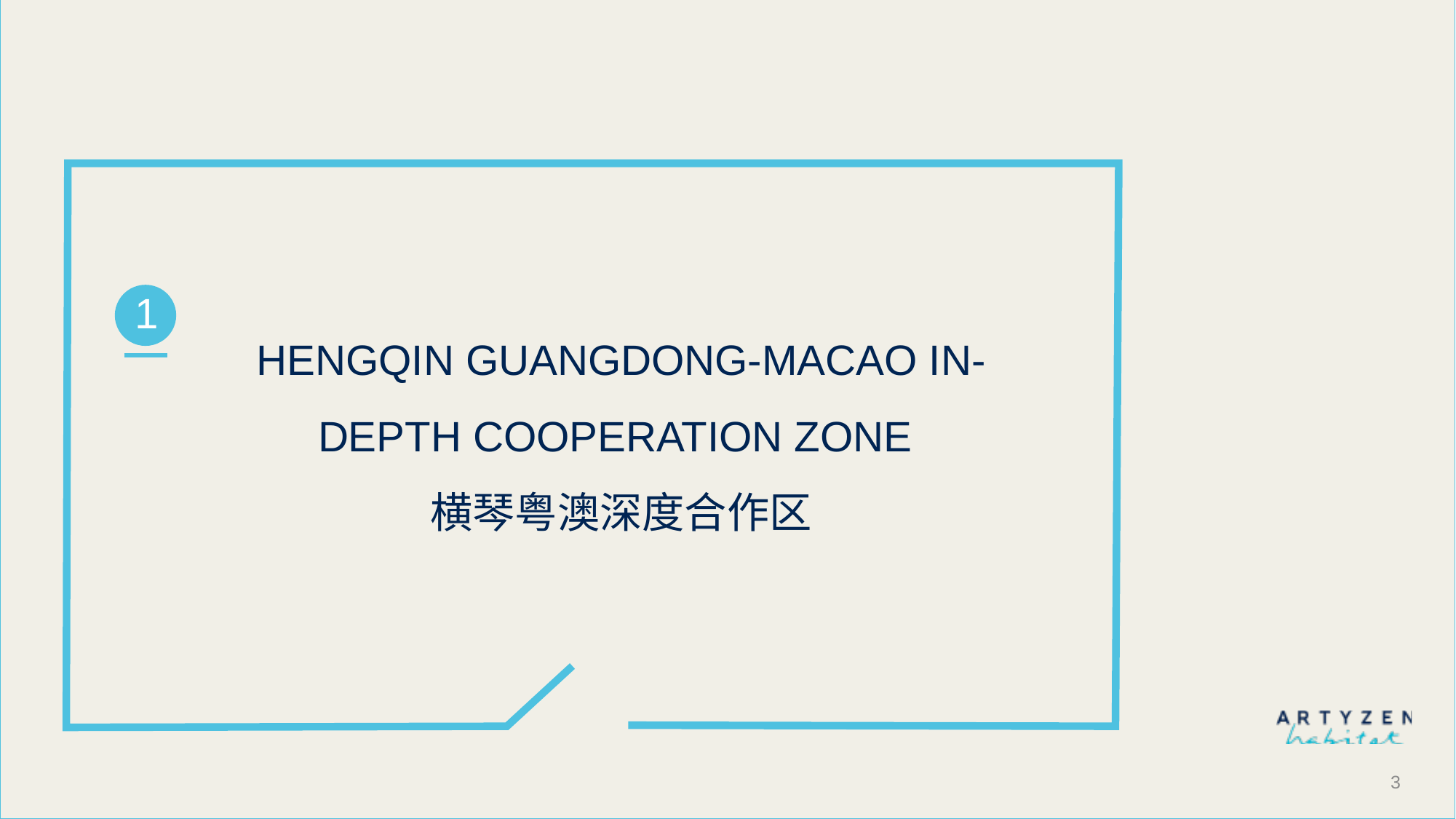

Hengqin Guangdong-Macao In-Depth Cooperation Zone
横琴粤澳深度合作区
1
3